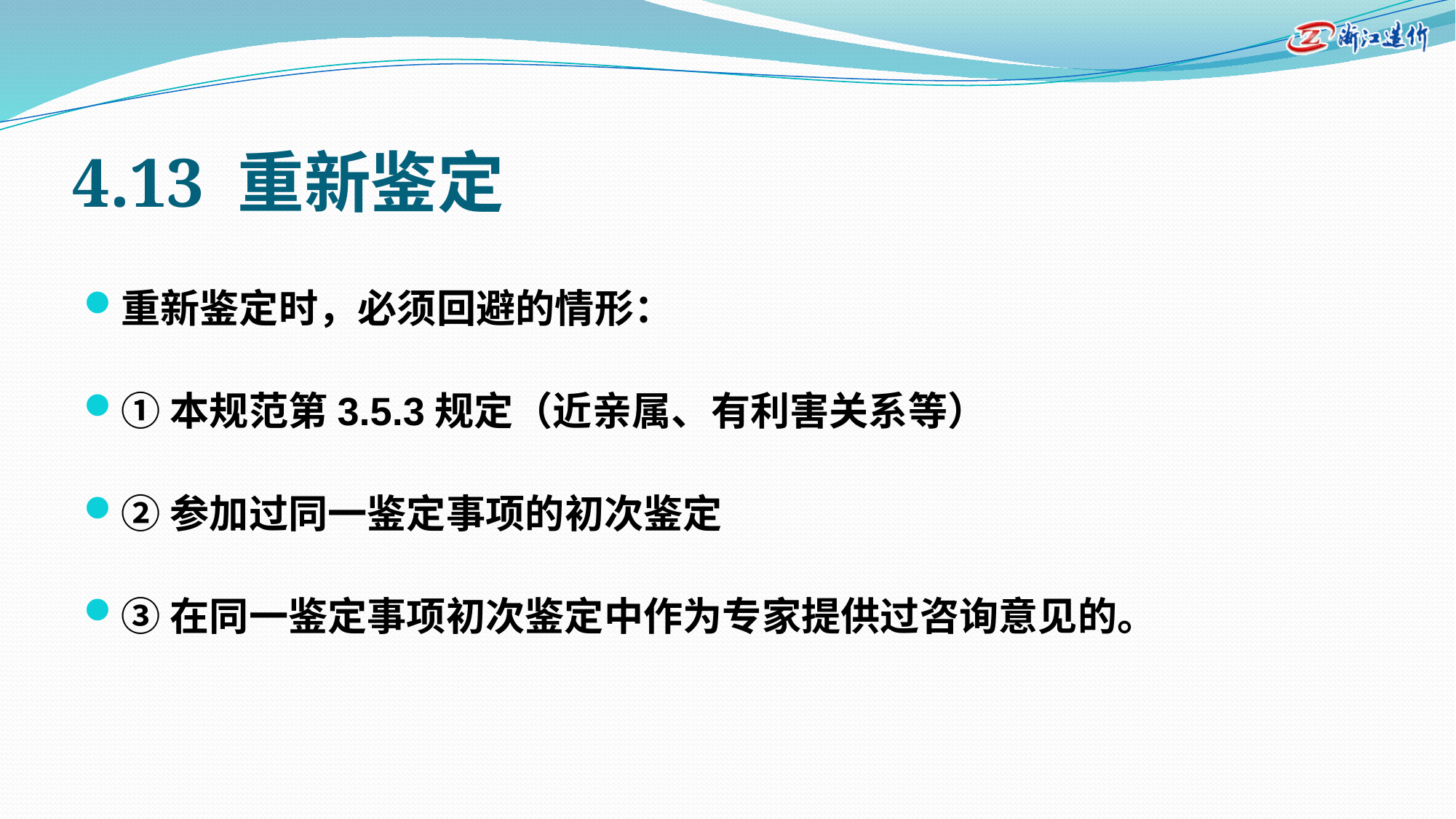

# 4.13 重新鉴定
重新鉴定时，必须回避的情形：
①本规范第3.5.3规定（近亲属、有利害关系等）
②参加过同一鉴定事项的初次鉴定
③在同一鉴定事项初次鉴定中作为专家提供过咨询意见的。